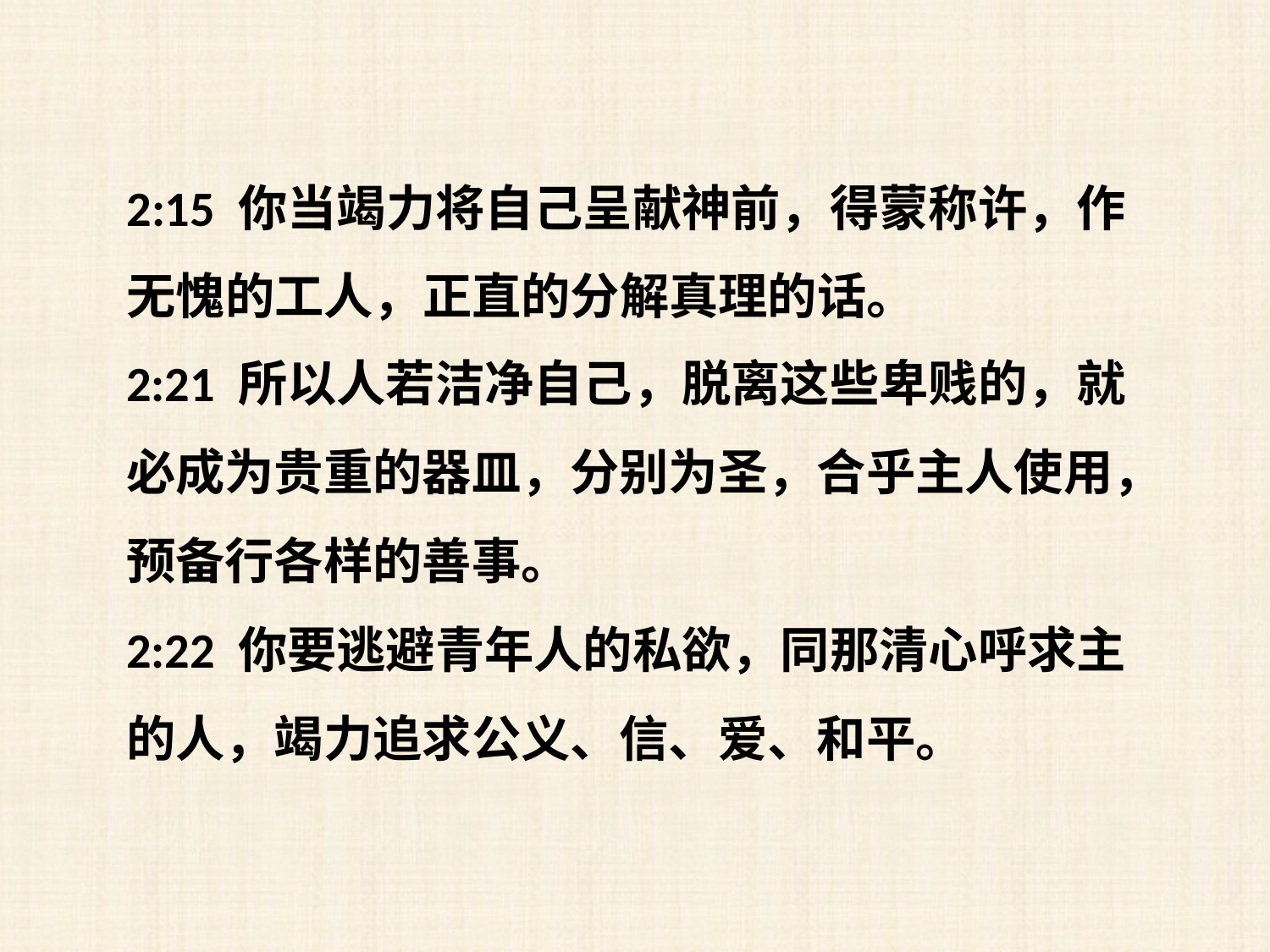

2:15 你当竭力将自己呈献神前，得蒙称许，作无愧的工人，正直的分解真理的话。
2:21 所以人若洁净自己，脱离这些卑贱的，就必成为贵重的器皿，分别为圣，合乎主人使用，预备行各样的善事。
2:22 你要逃避青年人的私欲，同那清心呼求主的人，竭力追求公义、信、爱、和平。